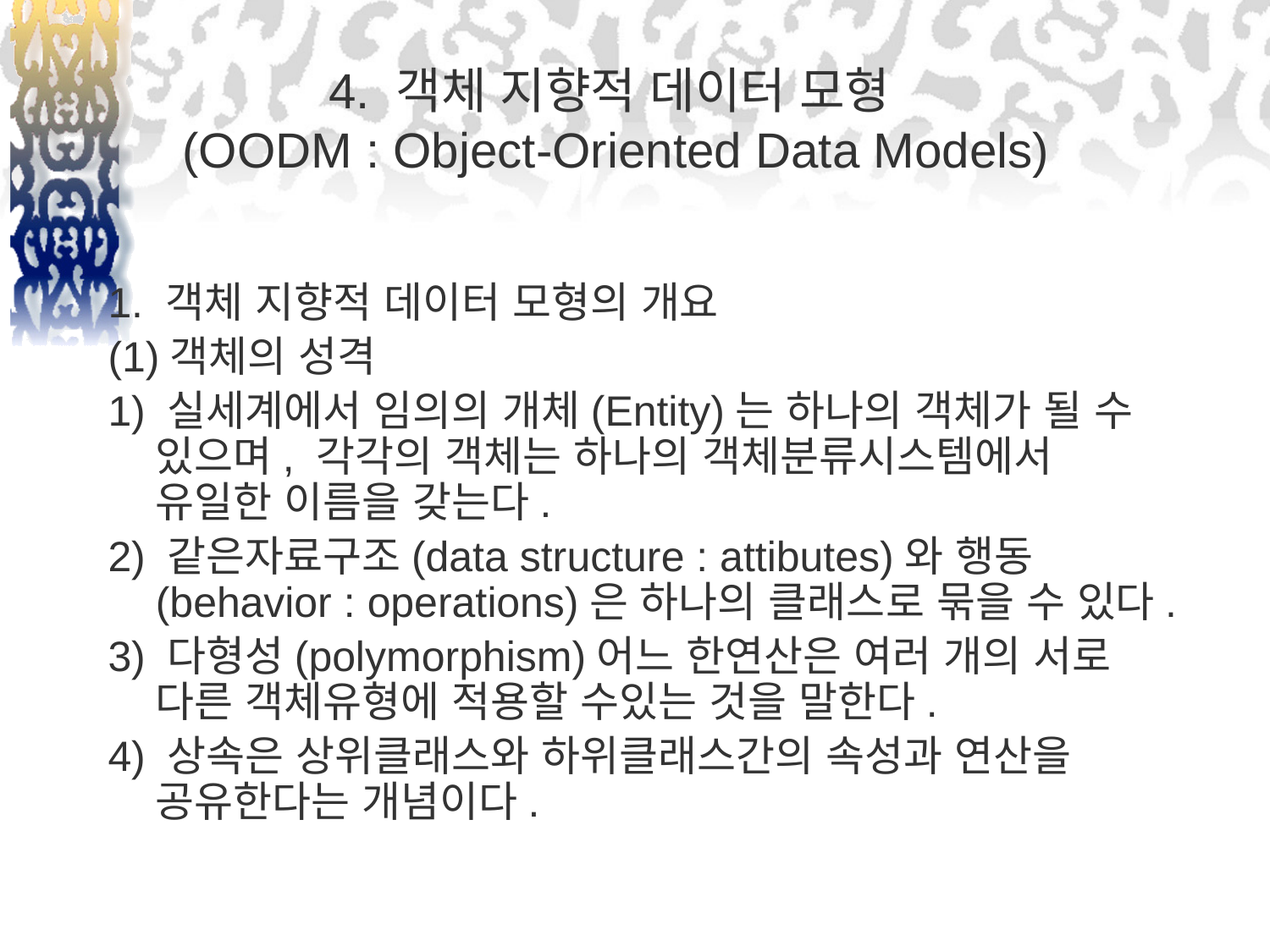

4. 객체 지향적 데이터 모형
(OODM : Object-Oriented Data Models)
1. 객체 지향적 데이터 모형의 개요
(1)객체의 성격
1) 실세계에서 임의의 개체(Entity)는 하나의 객체가 될 수 있으며, 각각의 객체는 하나의 객체분류시스템에서 유일한 이름을 갖는다.
2) 같은자료구조(data structure : attibutes)와 행동(behavior : operations)은 하나의 클래스로 묶을 수 있다.
3) 다형성(polymorphism)어느 한연산은 여러 개의 서로 다른 객체유형에 적용할 수있는 것을 말한다.
4) 상속은 상위클래스와 하위클래스간의 속성과 연산을 공유한다는 개념이다.